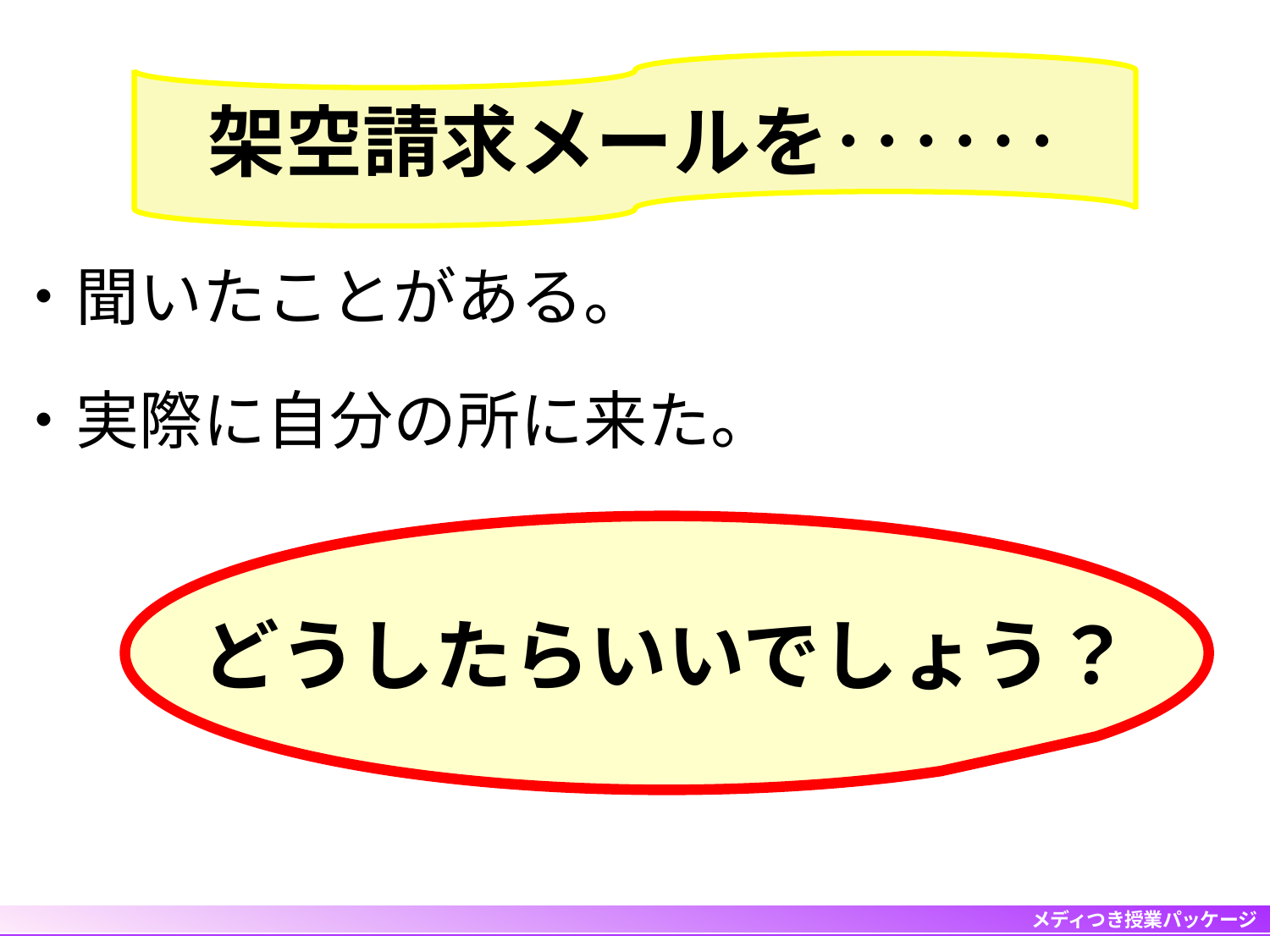

架空請求メールを‥‥‥
・聞いたことがある。
・実際に自分の所に来た。
どうしたらいいでしょう？